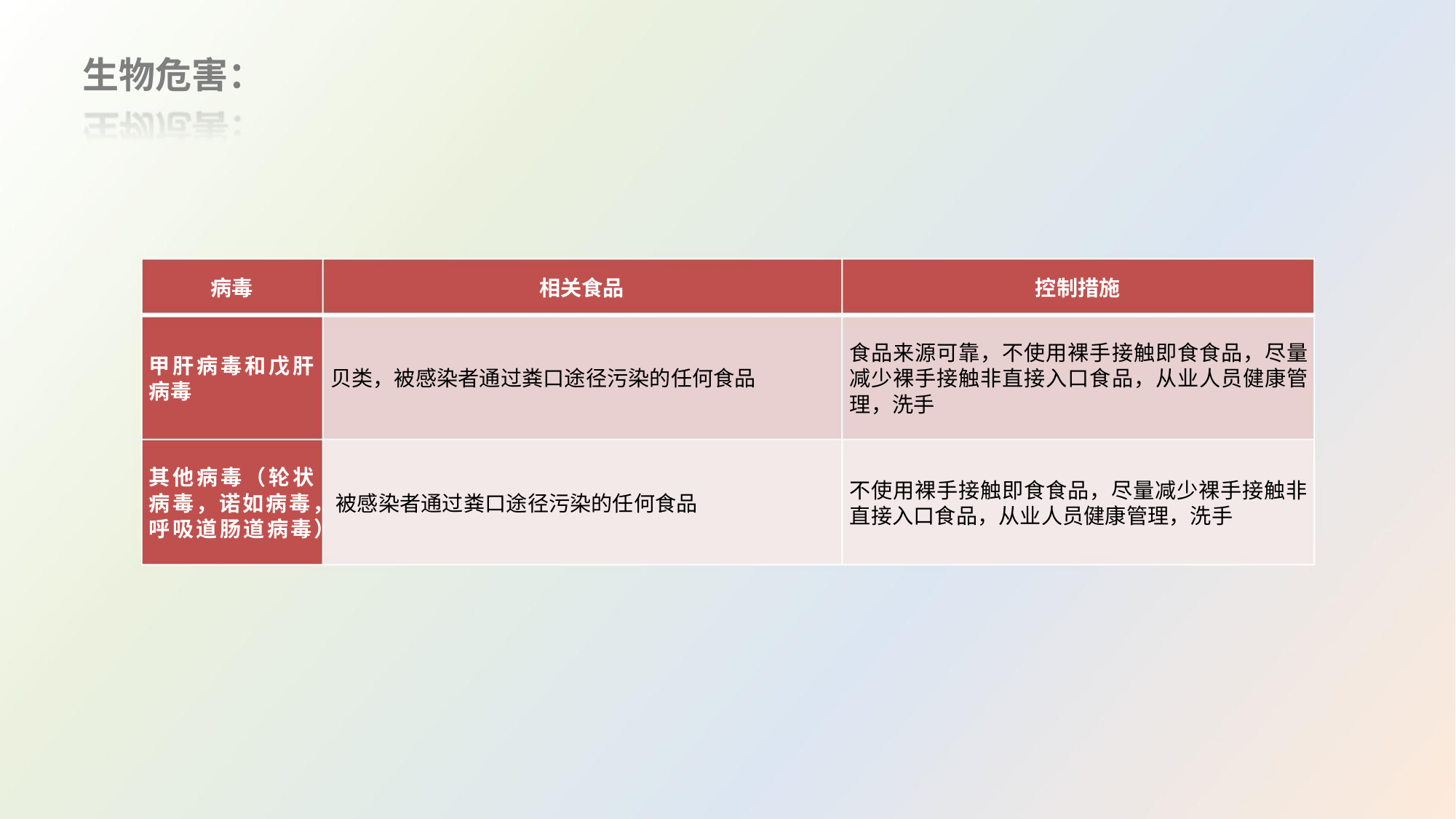

生物危害：
病毒
相关食品
控制措施
食品来源可靠，不使用裸手接触即食食品，尽量
减少裸手接触非直接入口食品，从业人员健康管
理，洗手
甲肝病毒和戊肝
病毒
贝类，被感染者通过粪口途径污染的任何食品
其他病毒（轮状
不使用裸手接触即食食品，尽量减少裸手接触非
直接入口食品，从业人员健康管理，洗手
病毒，诺如病毒，被感染者通过粪口途径污染的任何食品
呼吸道肠道病毒）